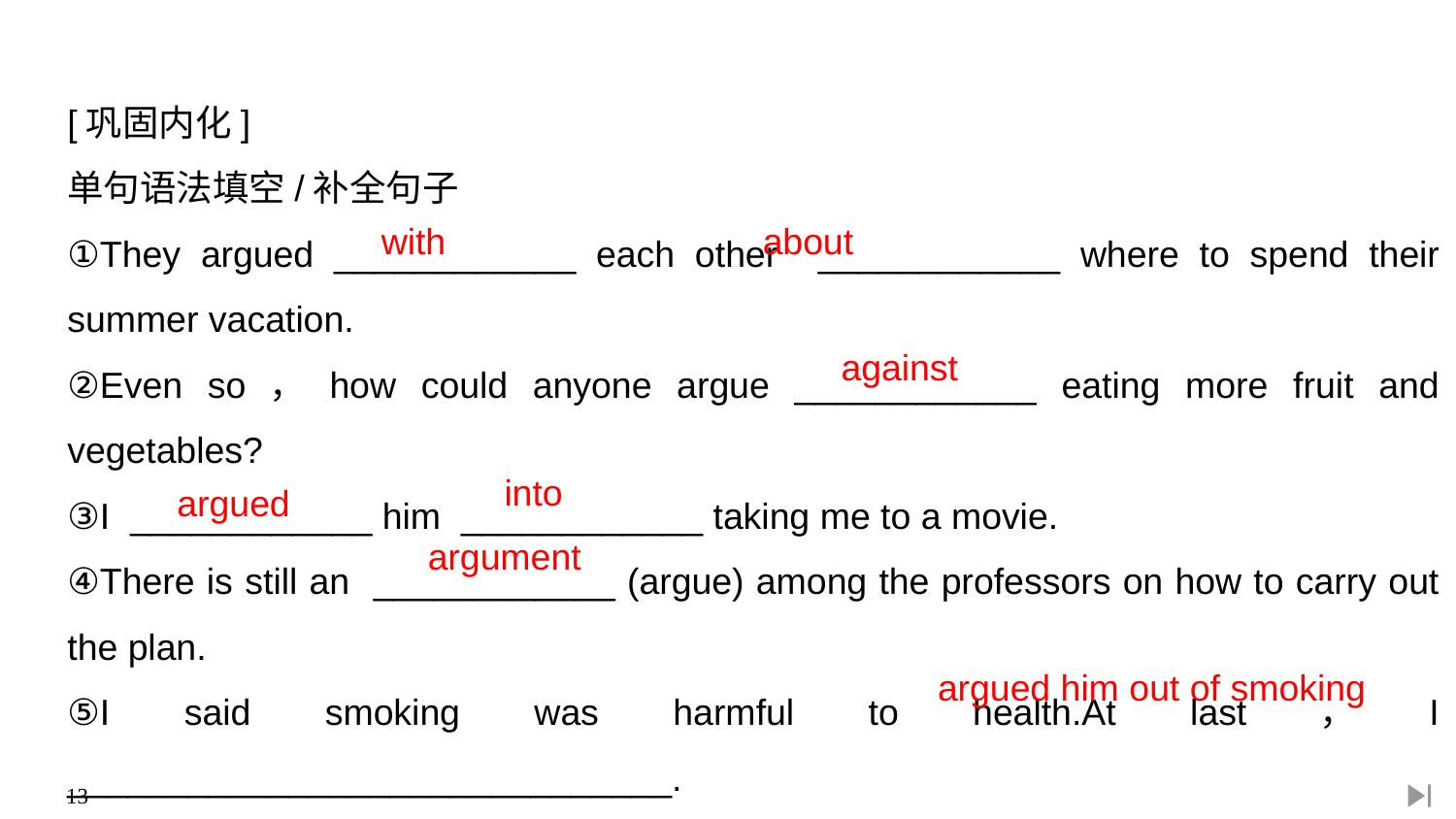

[巩固内化]
单句语法填空/补全句子
①They argued ____________ each other  ____________ where to spend their summer vacation.
②Even so，how could anyone argue ____________ eating more fruit and vegetables?
③I  ____________ him  ____________ taking me to a movie.
④There is still an  ____________ (argue) among the professors on how to carry out the plan.
⑤I said smoking was harmful to health.At last，I ______________________________.
我说吸烟有害健康。最后，我说服他不再吸烟了。
with
about
against
into
argued
argument
argued him out of smoking